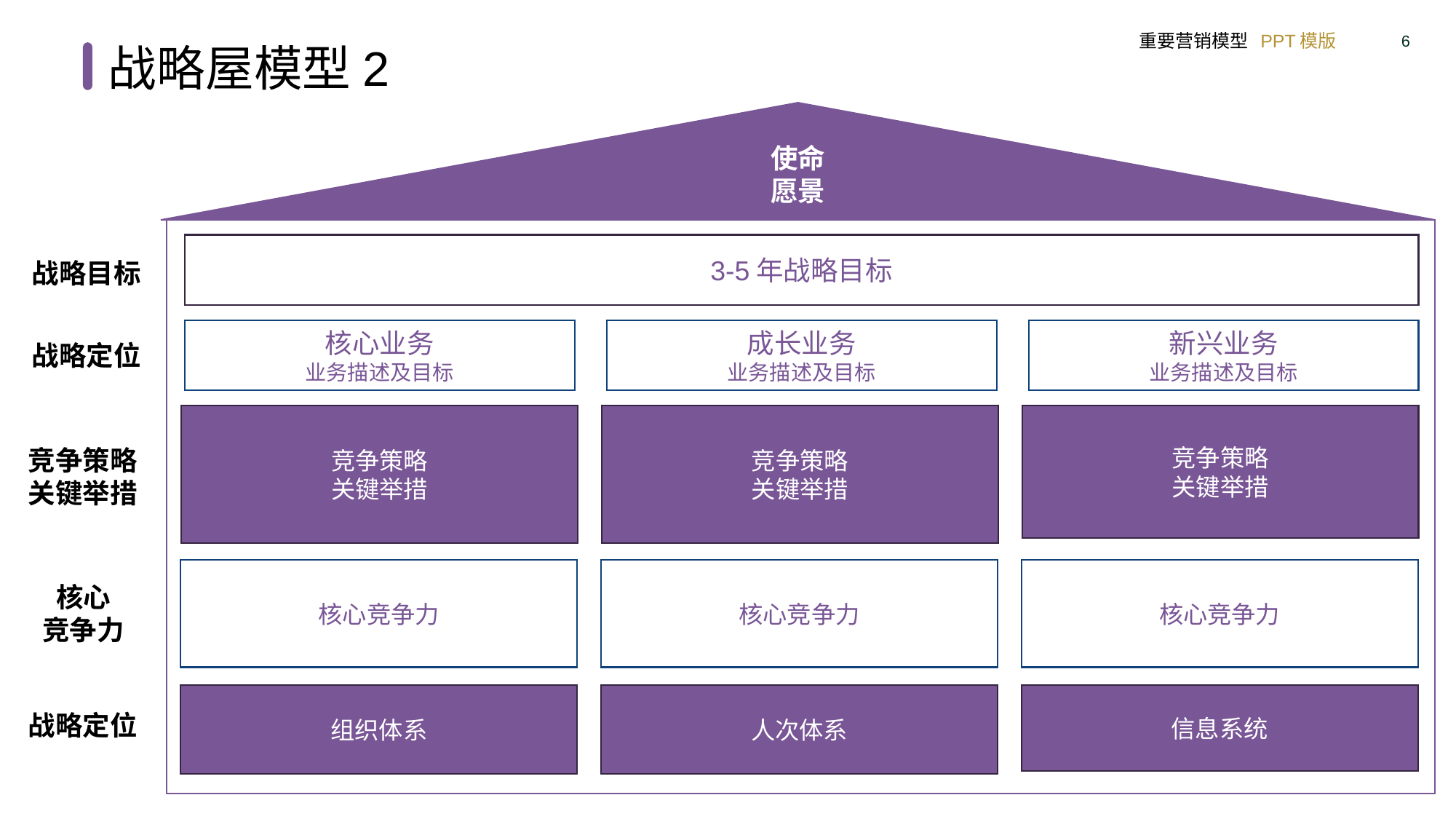

战略屋模型2
使命
愿景

3-5年战略目标
战略目标
核心业务
业务描述及目标
成长业务
业务描述及目标
新兴业务
业务描述及目标
战略定位
竞争策略
关键举措
竞争策略
关键举措
竞争策略
关键举措
竞争策略
关键举措
核心竞争力
核心竞争力
核心竞争力
核心
竞争力
组织体系
人次体系
信息系统
战略定位